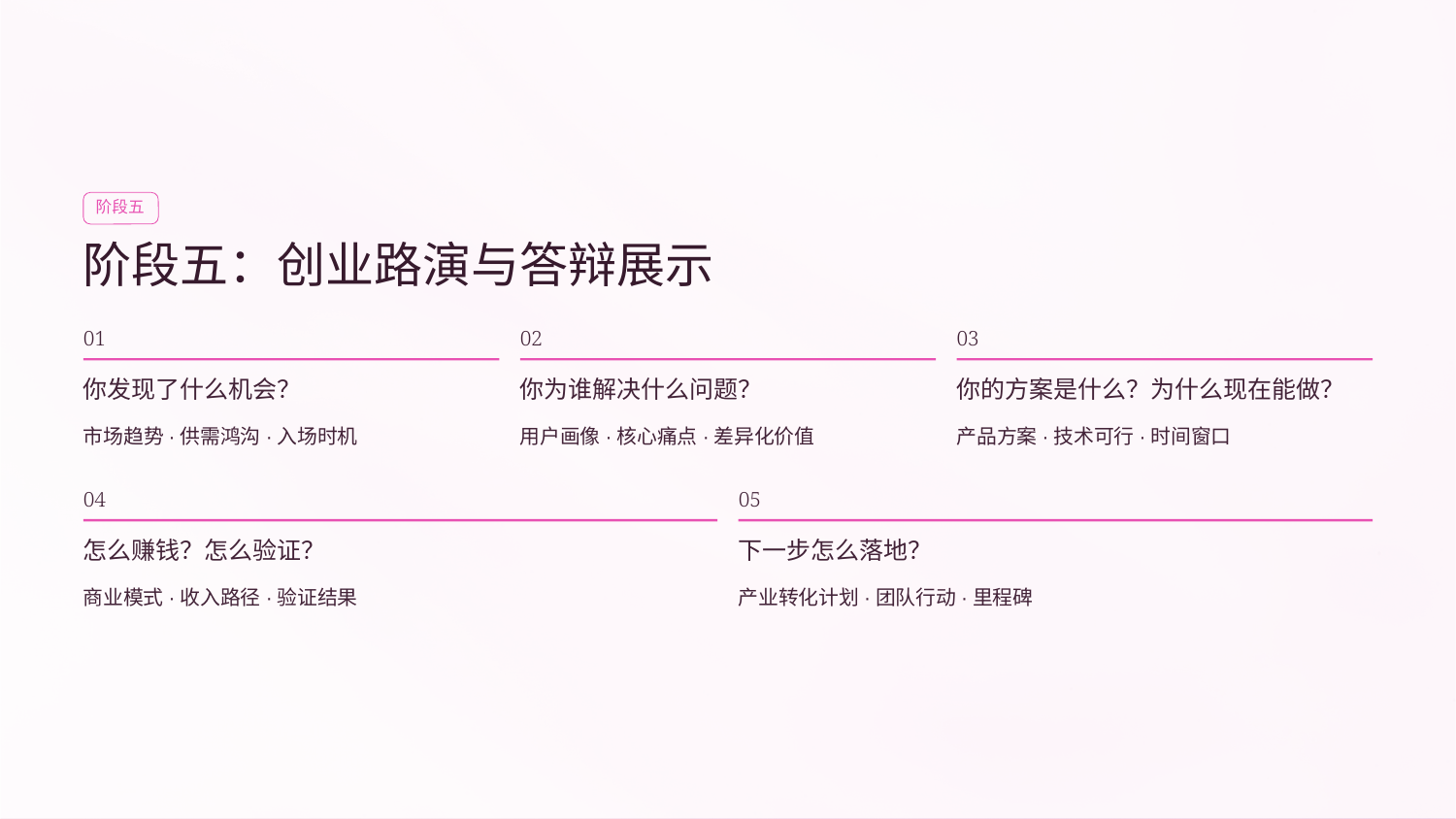

阶段五
阶段五：创业路演与答辩展示
01
02
03

你发现了什么机会？
你为谁解决什么问题？
你的方案是什么？为什么现在能做？
市场趋势·供需鸿沟·入场时机
用户画像·核心痛点·差异化价值
产品方案·技术可行·时间窗口
04
05

怎么赚钱？怎么验证？
下一步怎么落地？
商业模式·收入路径·验证结果
产业转化计划·团队行动·里程碑